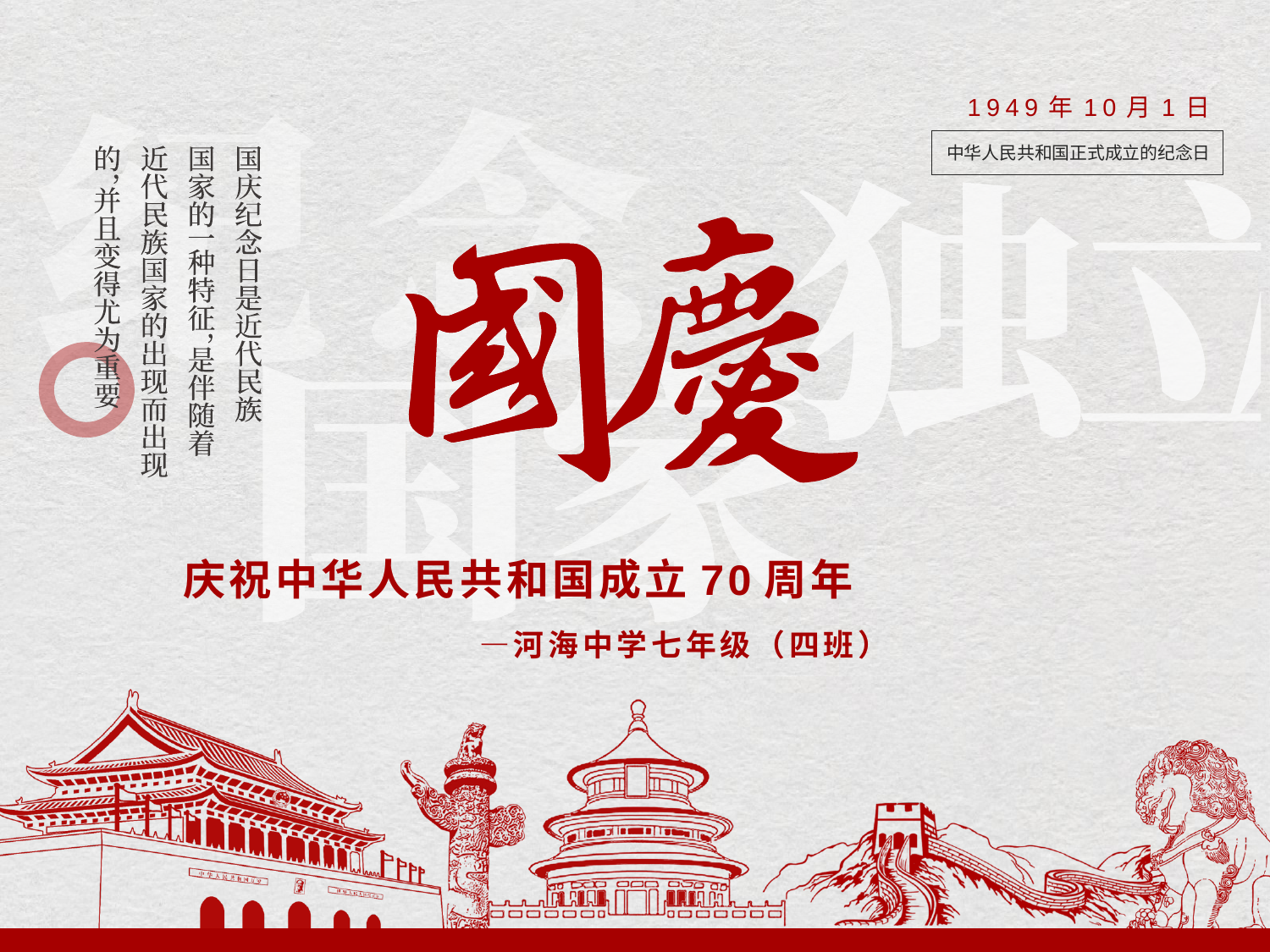

1949年10月1日
中华人民共和国正式成立的纪念日
# 庆祝中华人民共和国成立70周年 —河海中学七年级（四班）